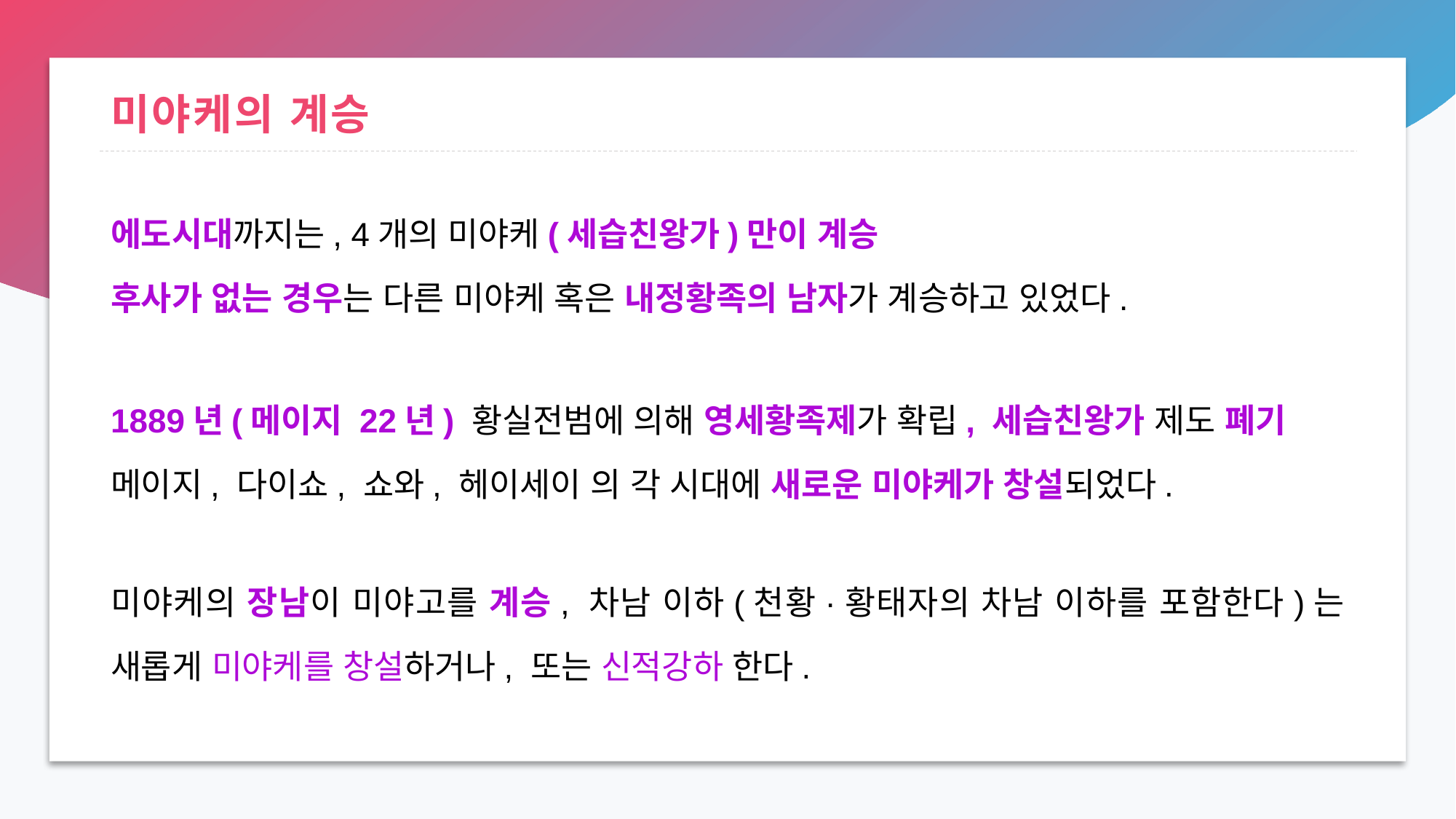

# 미야케의 계승
에도시대까지는, 4개의 미야케(세습친왕가)만이 계승
후사가 없는 경우는 다른 미야케 혹은 내정황족의 남자가 계승하고 있었다.
1889년(메이지 22년) 황실전범에 의해 영세황족제가 확립, 세습친왕가 제도 폐기
메이지, 다이쇼, 쇼와, 헤이세이 의 각 시대에 새로운 미야케가 창설되었다.
미야케의 장남이 미야고를 계승, 차남 이하(천황·황태자의 차남 이하를 포함한다)는 새롭게 미야케를 창설하거나, 또는 신적강하 한다.